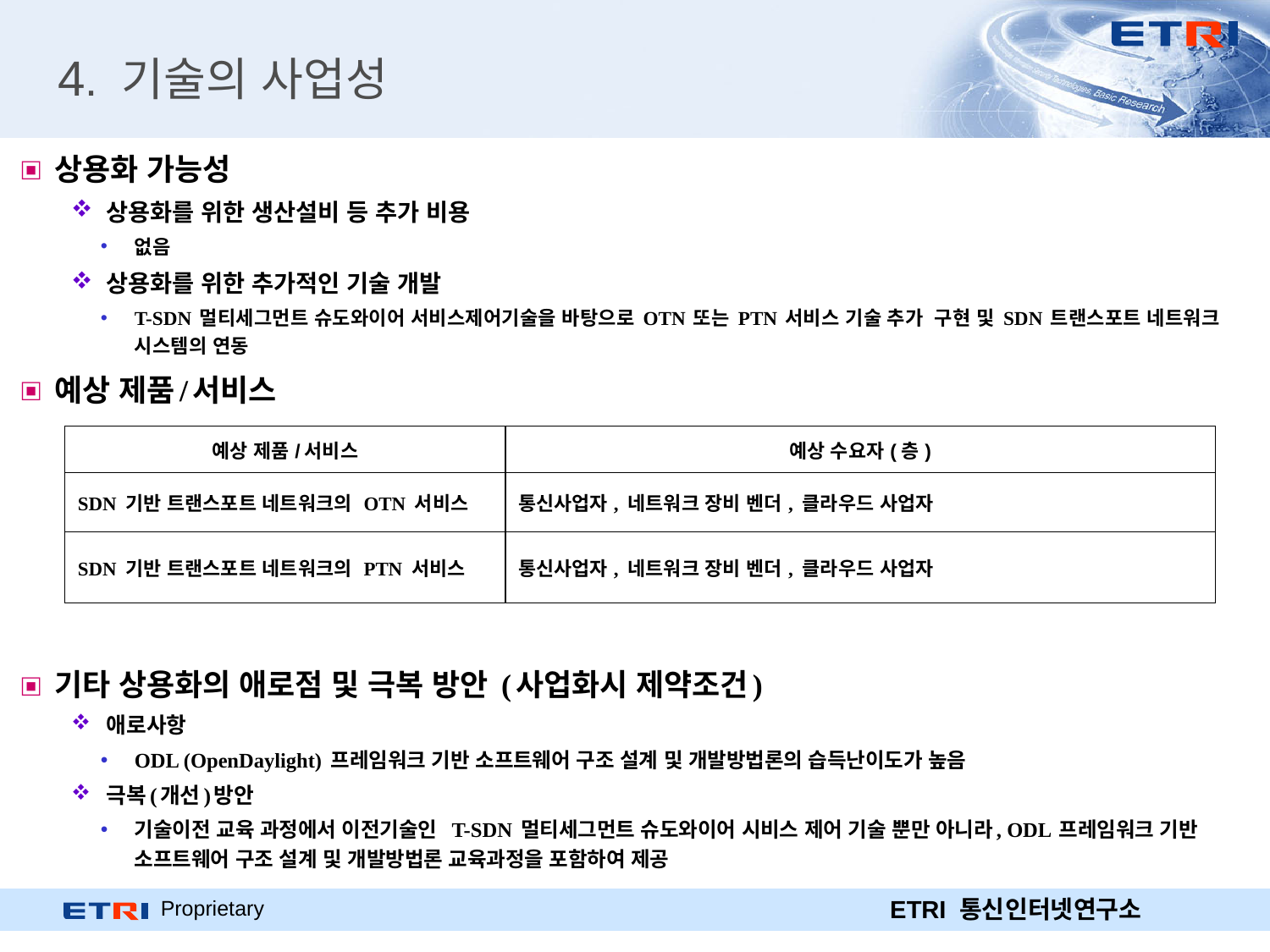

# 4. 기술의 사업성
상용화 가능성
상용화를 위한 생산설비 등 추가 비용
없음
상용화를 위한 추가적인 기술 개발
T-SDN 멀티세그먼트 슈도와이어 서비스제어기술을 바탕으로 OTN 또는 PTN 서비스 기술 추가  구현 및 SDN 트랜스포트 네트워크 시스템의 연동
예상 제품/서비스

기타 상용화의 애로점 및 극복 방안 (사업화시 제약조건)
애로사항
ODL (OpenDaylight) 프레임워크 기반 소프트웨어 구조 설계 및 개발방법론의 습득난이도가 높음
극복(개선)방안
기술이전 교육 과정에서 이전기술인  T-SDN 멀티세그먼트 슈도와이어 시비스 제어 기술 뿐만 아니라, ODL 프레임워크 기반 소프트웨어 구조 설계 및 개발방법론 교육과정을 포함하여 제공
| 예상 제품/서비스 | 예상 수요자(층) |
| --- | --- |
| SDN 기반 트랜스포트 네트워크의 OTN 서비스 | 통신사업자, 네트워크 장비 벤더, 클라우드 사업자 |
| SDN 기반 트랜스포트 네트워크의 PTN 서비스 | 통신사업자, 네트워크 장비 벤더, 클라우드 사업자 |
7